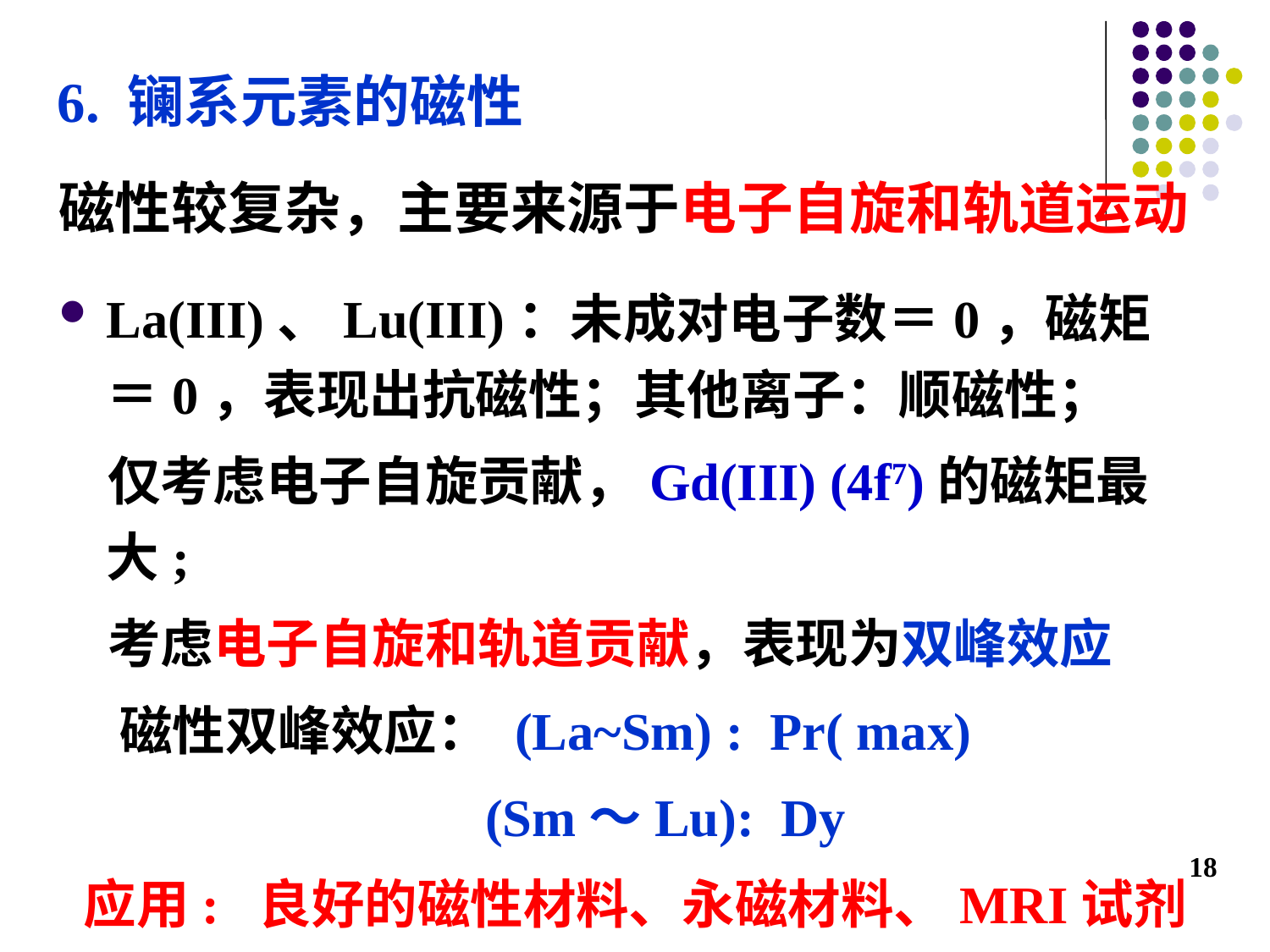

6. 镧系元素的磁性
磁性较复杂，主要来源于电子自旋和轨道运动
La(III)、Lu(III)：未成对电子数＝0，磁矩＝0，表现出抗磁性；其他离子：顺磁性；
   仅考虑电子自旋贡献，Gd(III) (4f7)的磁矩最大;
   考虑电子自旋和轨道贡献，表现为双峰效应
    磁性双峰效应： (La~Sm) :  Pr( max)
                                (Sm～Lu):  Dy
 应用:  良好的磁性材料、永磁材料、MRI试剂
18